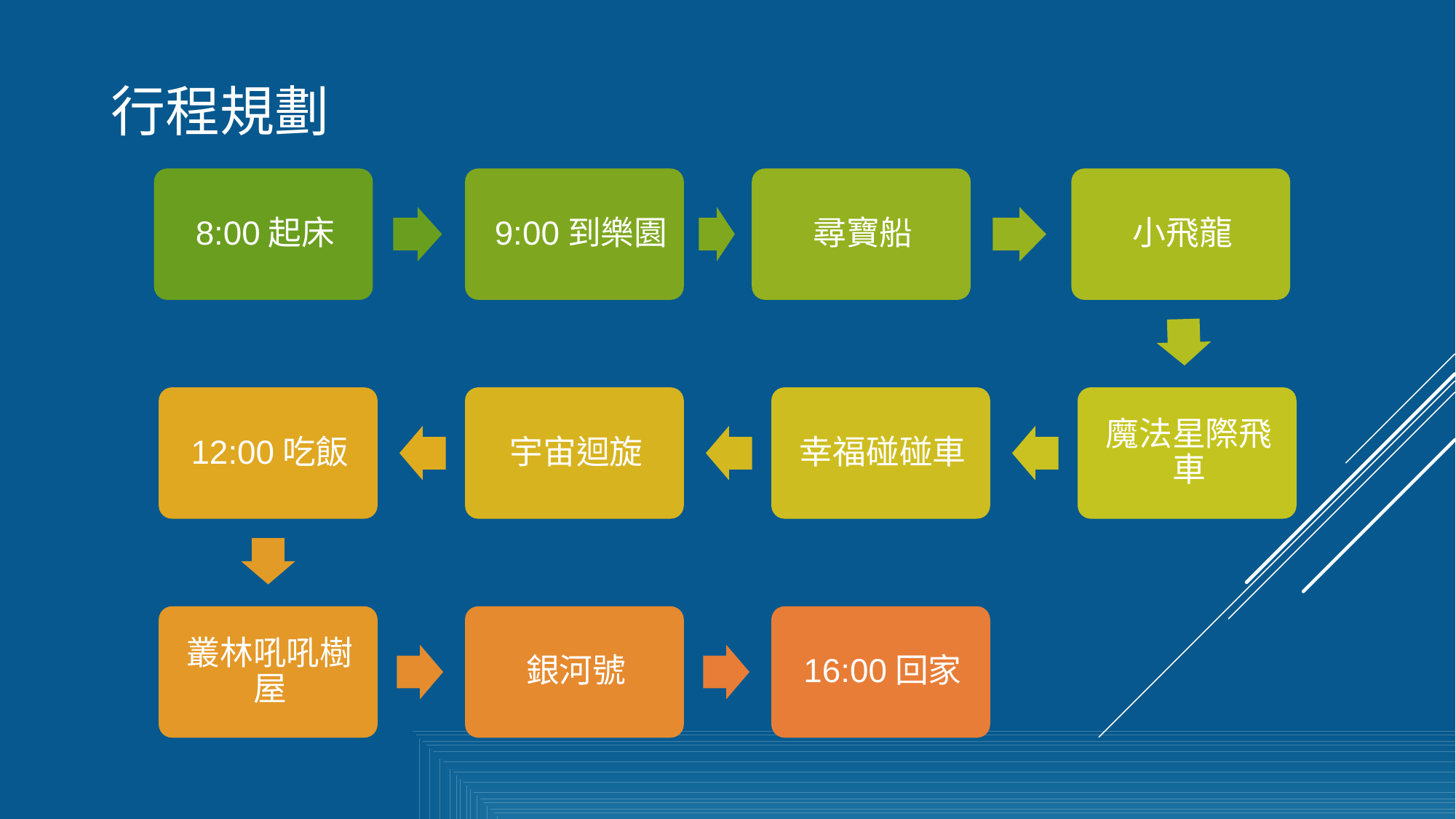

# 行程規劃
8:00起床

 9:00到樂園

尋寶船

小飛龍

魔法星際飛車

幸福碰碰車

宇宙迴旋

12:00吃飯

叢林吼吼樹屋

銀河號

16:00回家